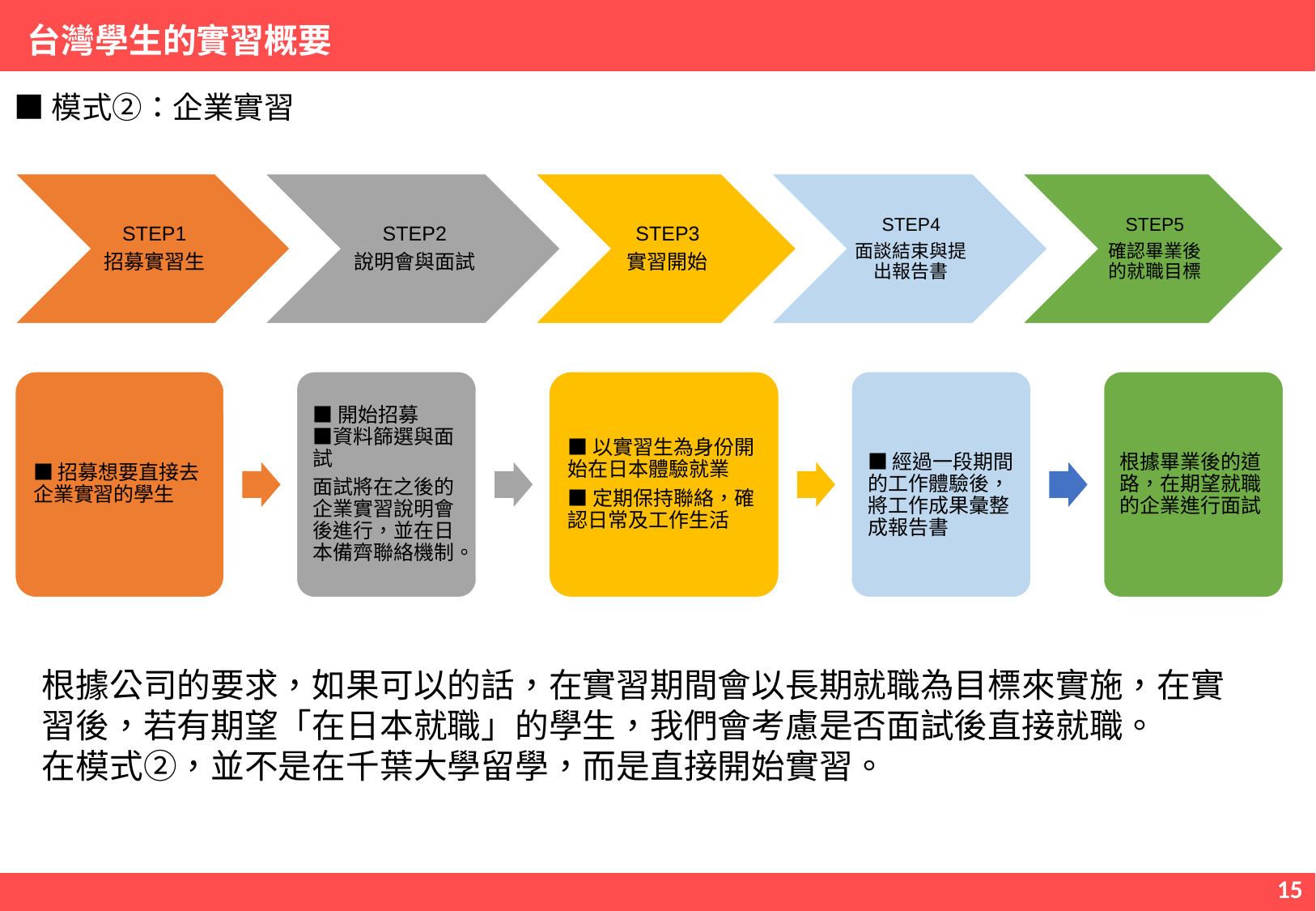

台灣學生的實習概要
■模式②：企業實習
STEP1
招募實習生
STEP2
說明會與面試
STEP3
實習開始
STEP4
面談結束與提出報告書
STEP5
確認畢業後的就職目標
■招募想要直接去企業實習的學生

■開始招募
■資料篩選與面試
面試將在之後的企業實習說明會後進行，並在日本備齊聯絡機制。

■以實習生為身份開始在日本體驗就業
■定期保持聯絡，確認日常及工作生活

■經過一段期間的工作體驗後，將工作成果彙整成報告書

根據畢業後的道路，在期望就職的企業進行面試
根據公司的要求，如果可以的話，在實習期間會以長期就職為目標來實施，在實習後，若有期望「在日本就職」的學生，我們會考慮是否面試後直接就職。
在模式②，並不是在千葉大學留學，而是直接開始實習。
15